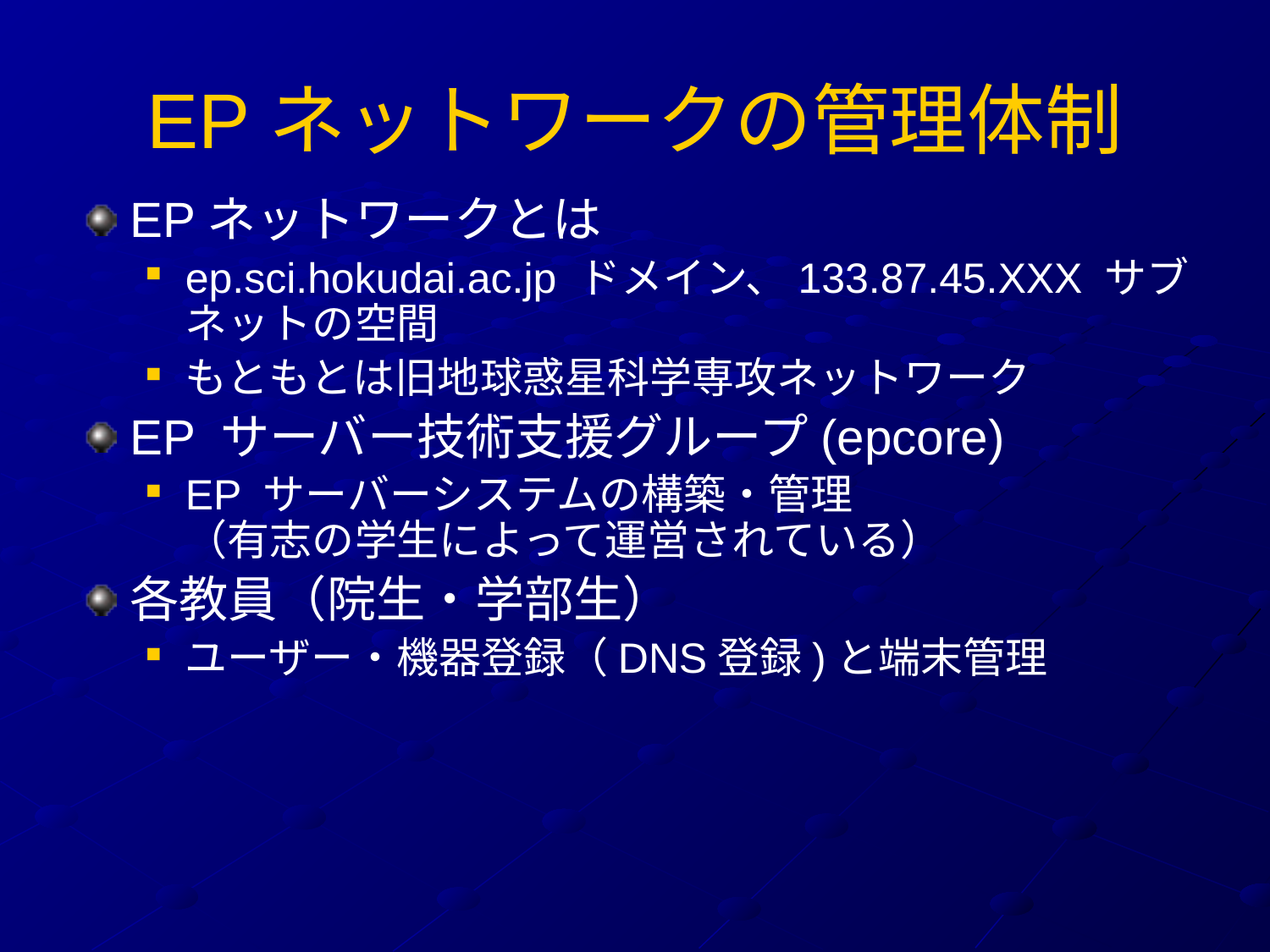

# EPネットワークの管理体制
EPネットワークとは
ep.sci.hokudai.ac.jp ドメイン、133.87.45.XXX サブネットの空間
もともとは旧地球惑星科学専攻ネットワーク
EP サーバー技術支援グループ(epcore)
EP サーバーシステムの構築・管理
（有志の学生によって運営されている）
各教員（院生・学部生）
ユーザー・機器登録（DNS登録)と端末管理